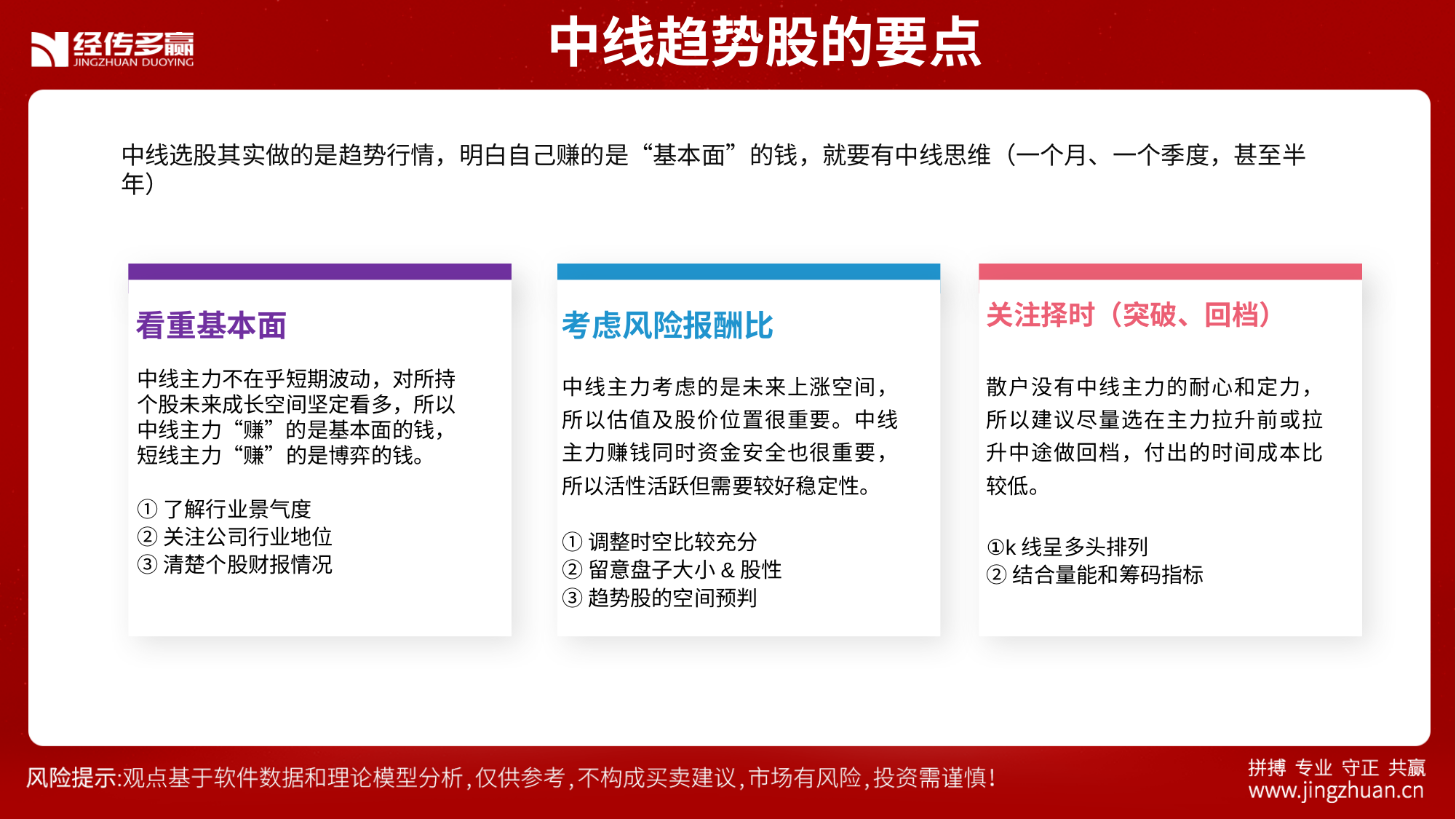

中线趋势股的要点
中线选股其实做的是趋势行情，明白自己赚的是“基本面”的钱，就要有中线思维（一个月、一个季度，甚至半年）

关注择时（突破、回档）
看重基本面
考虑风险报酬比
散户没有中线主力的耐心和定力，所以建议尽量选在主力拉升前或拉升中途做回档，付出的时间成本比较低。

①k线呈多头排列
②结合量能和筹码指标

中线主力考虑的是未来上涨空间，所以估值及股价位置很重要。中线主力赚钱同时资金安全也很重要，所以活性活跃但需要较好稳定性。

①调整时空比较充分
②留意盘子大小&股性
③趋势股的空间预判

中线主力不在乎短期波动，对所持个股未来成长空间坚定看多，所以中线主力“赚”的是基本面的钱，短线主力“赚”的是博弈的钱。

①了解行业景气度
②关注公司行业地位
③清楚个股财报情况